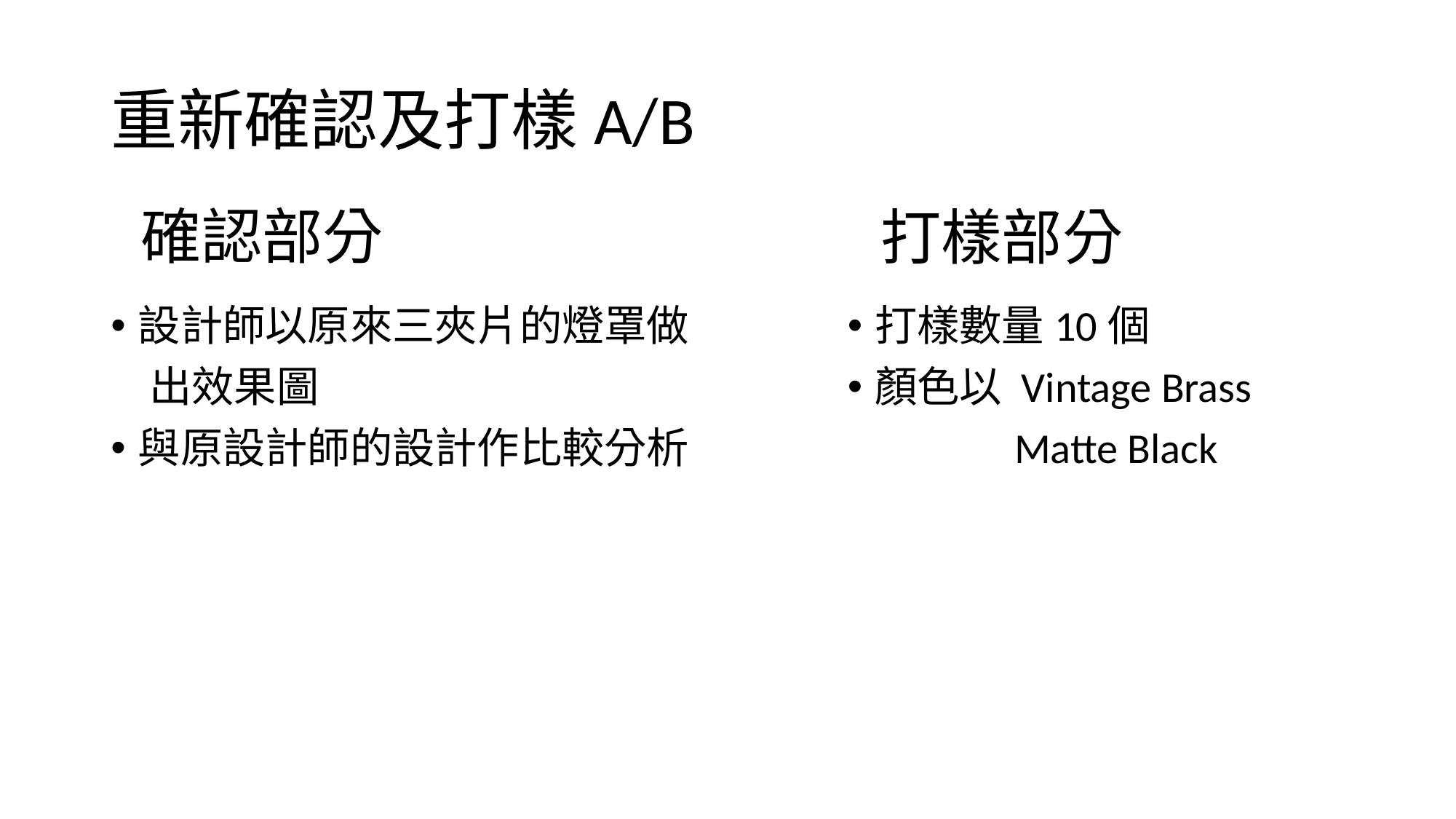

# 重新確認及打樣A/B
確認部分
打樣部分
設計師以原來三夾片的燈罩做
   出效果圖
與原設計師的設計作比較分析

打樣數量10個
顏色以 Vintage Brass
	      Matte Black